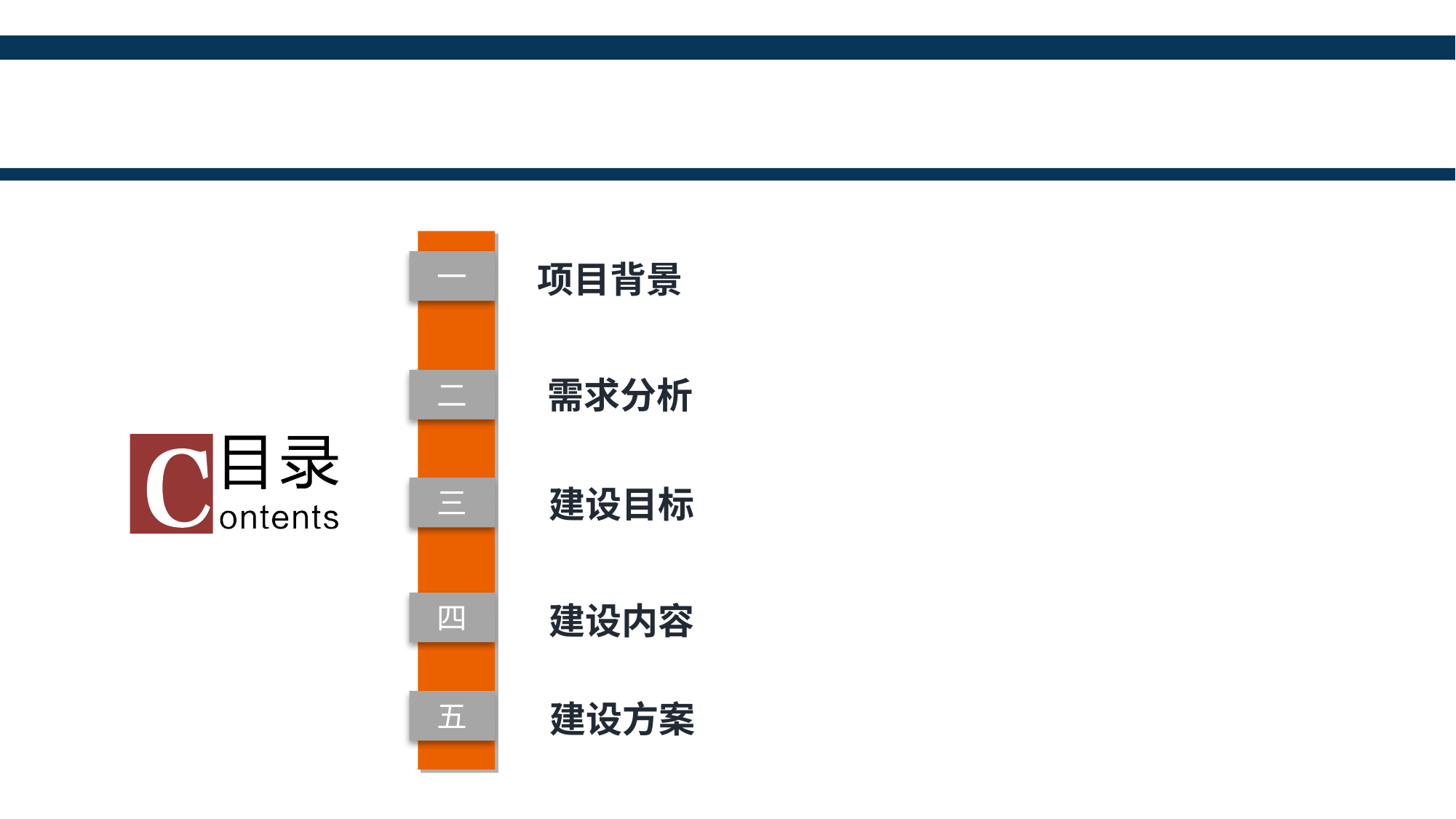

一
项目背景
需求分析
建设方案
二

建设目标
三

建设内容
四
五
延时符